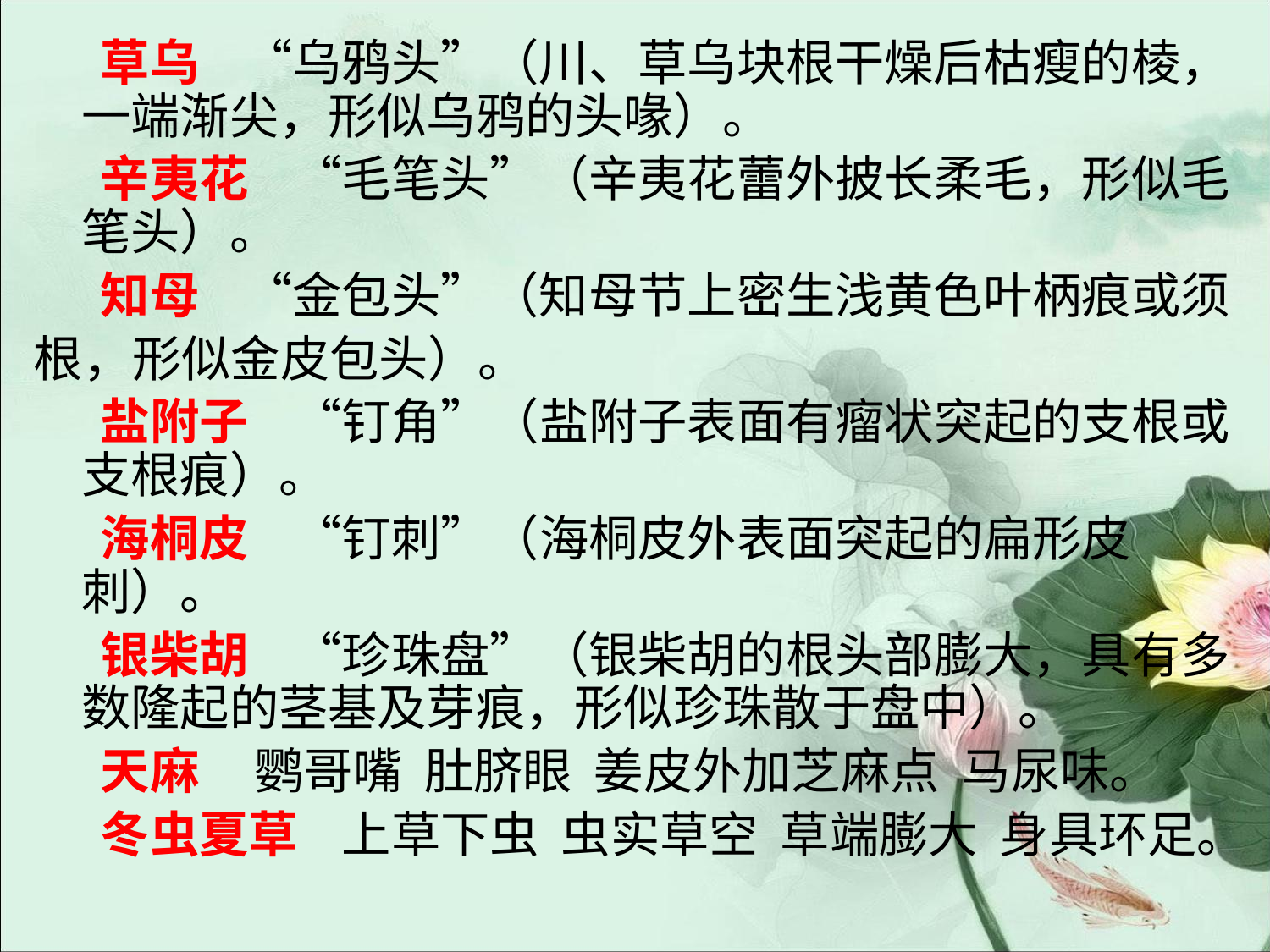

#
     草乌    “乌鸦头”（川、草乌块根干燥后枯瘦的棱，一端渐尖，形似乌鸦的头喙）。
     辛夷花    “毛笔头”（辛夷花蕾外披长柔毛，形似毛笔头）。
     知母    “金包头”（知母节上密生浅黄色叶柄痕或须
根，形似金皮包头）。
     盐附子    “钉角”（盐附子表面有瘤状突起的支根或支根痕）。
     海桐皮    “钉刺”（海桐皮外表面突起的扁形皮刺）。
     银柴胡    “珍珠盘”（银柴胡的根头部膨大，具有多数隆起的茎基及芽痕，形似珍珠散于盘中）。
     天麻     鹦哥嘴  肚脐眼  姜皮外加芝麻点  马尿味。
     冬虫夏草    上草下虫  虫实草空  草端膨大  身具环足。